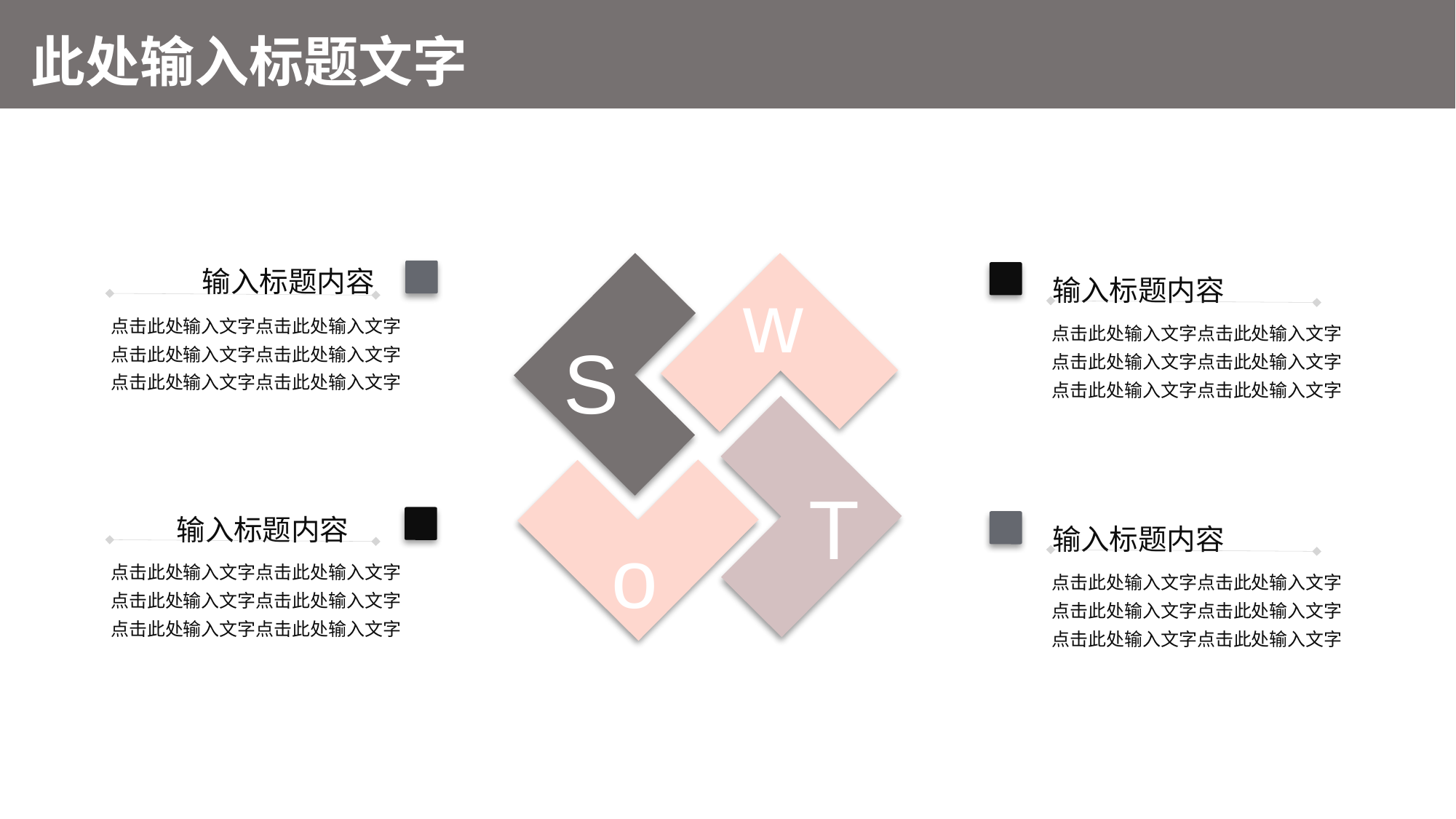

此处输入标题文字
点击添加你的标题
w

S

T
o
输入标题内容

点击此处输入文字点击此处输入文字点击此处输入文字点击此处输入文字点击此处输入文字点击此处输入文字
输入标题内容

点击此处输入文字点击此处输入文字点击此处输入文字点击此处输入文字点击此处输入文字点击此处输入文字
输入标题内容

点击此处输入文字点击此处输入文字点击此处输入文字点击此处输入文字点击此处输入文字点击此处输入文字
输入标题内容

点击此处输入文字点击此处输入文字点击此处输入文字点击此处输入文字点击此处输入文字点击此处输入文字